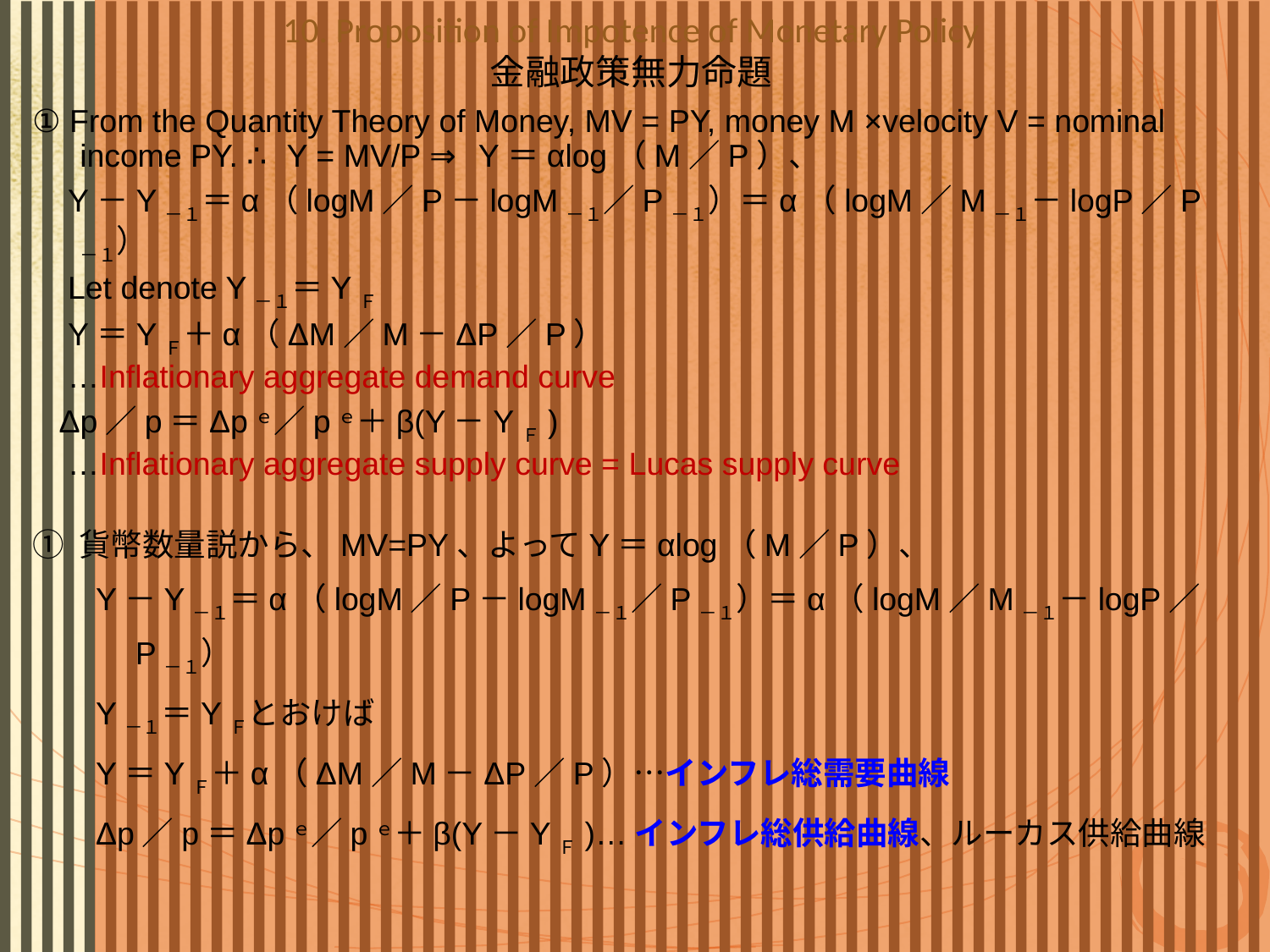

# 10. Proposition of Impotence of Monetary Policy 金融政策無力命題
① From the Quantity Theory of Money, MV = PY, money M ×velocity V = nominal income PY. ∴ Y = MV/P ⇒  Y＝αlog（M／P）、
    Y－Y－１＝α（logM／P－logM－１／P－１）＝α（logM／M－１－logP／P－１）
    Let denote Y－１＝YＦ
    Y＝YＦ＋α（ΔM／M－ΔP／P）
    …Inflationary aggregate demand curve
   Δp／p＝Δpｅ／pｅ＋β(Y－YＦ)
    …Inflationary aggregate supply curve = Lucas supply curve

① 貨幣数量説から、MV=PY、よってY＝αlog（M／P）、
Y－Y－１＝α（logM／P－logM－１／P－１）＝α（logM／M－１－logP／P－１）
Y－１＝YＦとおけば
Y＝YＦ＋α（ΔM／M－ΔP／P）…インフレ総需要曲線
Δp／p＝Δpｅ／pｅ＋β(Y－YＦ)…インフレ総供給曲線、ルーカス供給曲線